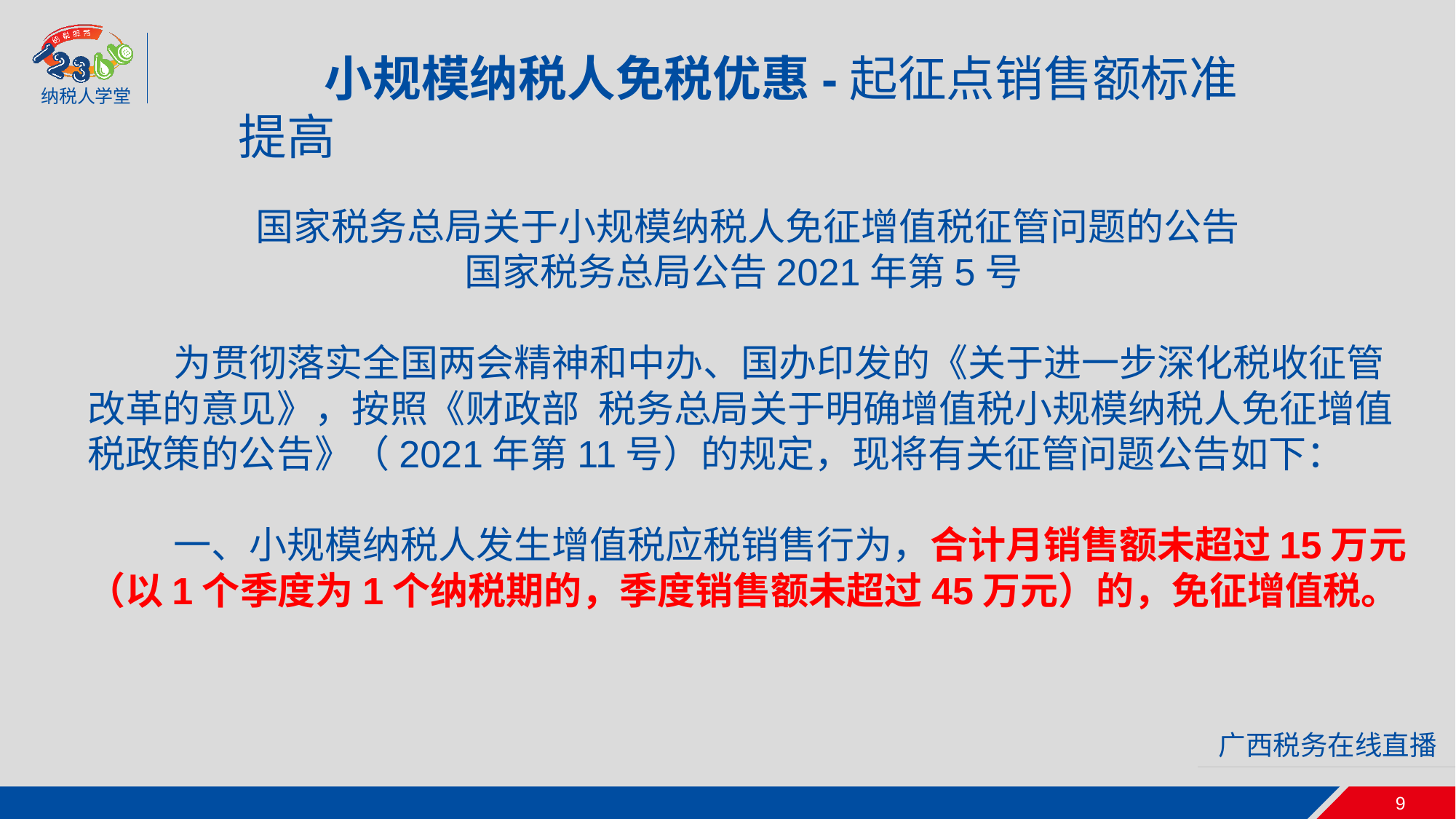

小规模纳税人免税优惠-起征点销售额标准提高
国家税务总局关于小规模纳税人免征增值税征管问题的公告
国家税务总局公告2021年第5号

为贯彻落实全国两会精神和中办、国办印发的《关于进一步深化税收征管改革的意见》，按照《财政部 税务总局关于明确增值税小规模纳税人免征增值税政策的公告》（2021年第11号）的规定，现将有关征管问题公告如下：

一、小规模纳税人发生增值税应税销售行为，合计月销售额未超过15万元（以1个季度为1个纳税期的，季度销售额未超过45万元）的，免征增值税。